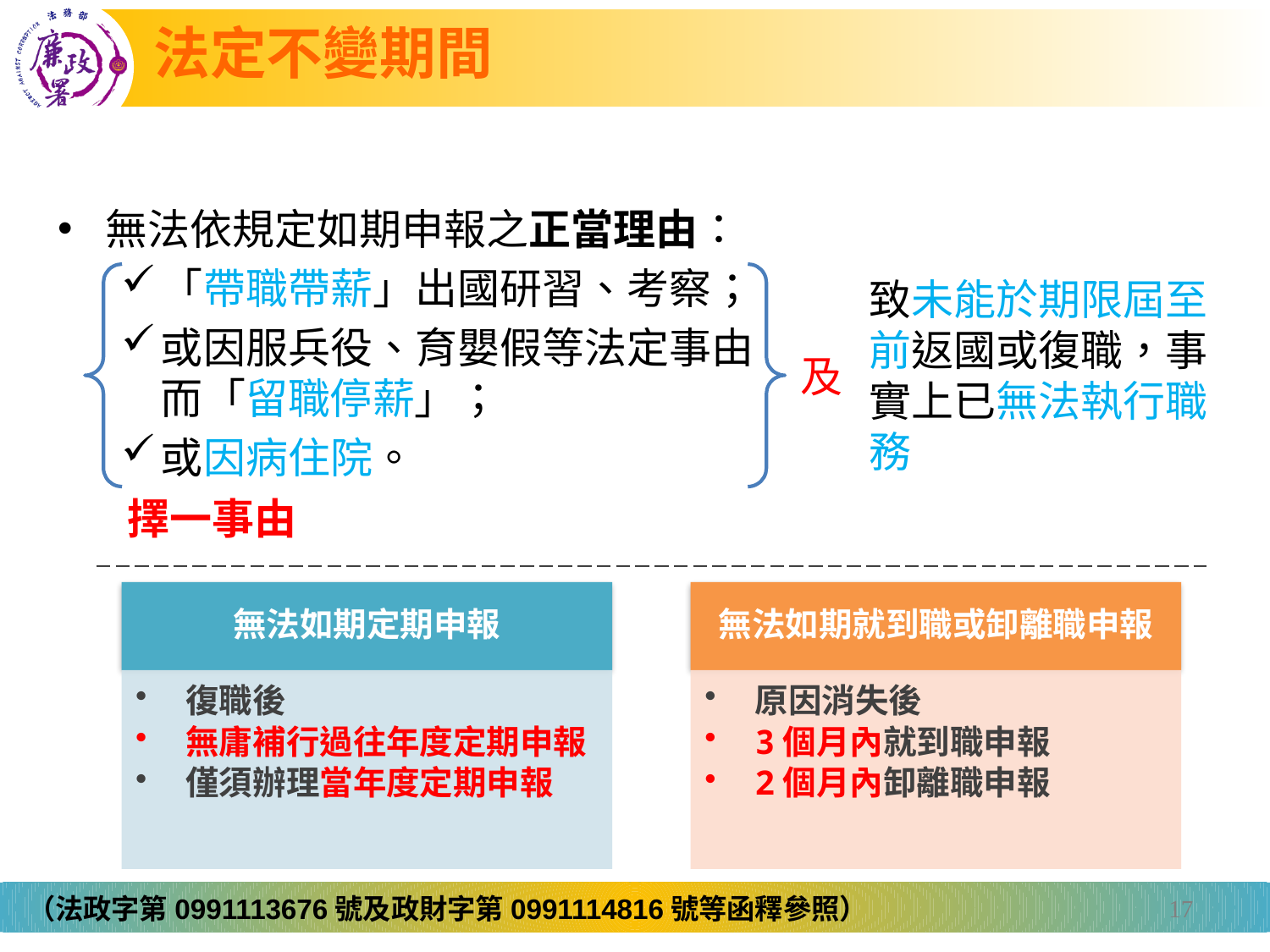

# 法定不變期間
無法依規定如期申報之正當理由：
「帶職帶薪」出國研習、考察；
或因服兵役、育嬰假等法定事由而「留職停薪」；
或因病住院。

致未能於期限屆至前返國或復職，事實上已無法執行職務
及
擇一事由
無法如期定期申報
復職後
無庸補行過往年度定期申報
僅須辦理當年度定期申報
無法如期就到職或卸離職申報
原因消失後
3個月內就到職申報
2個月內卸離職申報
17
（法政字第0991113676號及政財字第0991114816號等函釋參照）